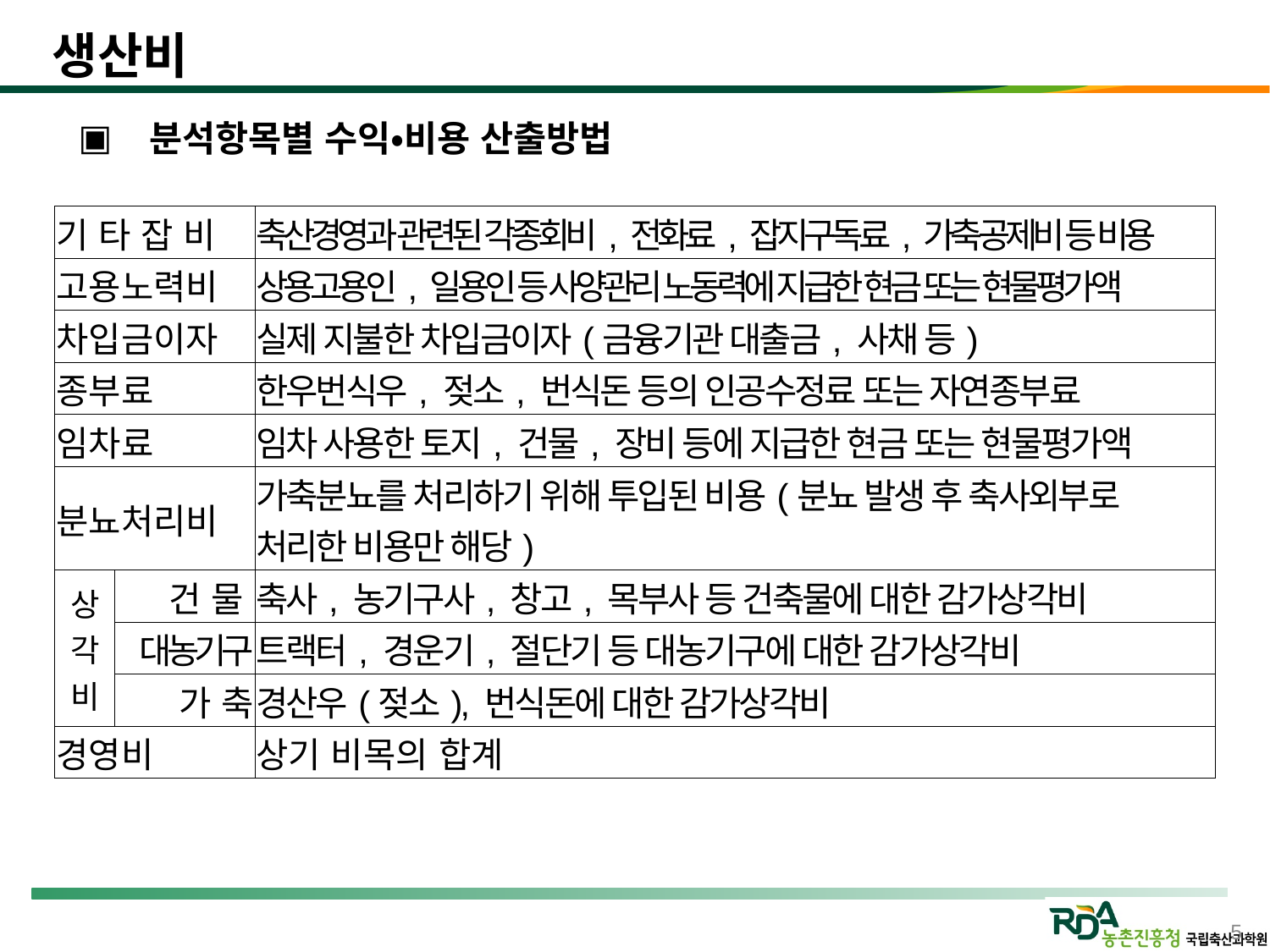

생산비
 분석항목별 수익•비용 산출방법
| 기 타 잡 비 |  | 축산경영과 관련된 각종회비, 전화료, 잡지구독료, 가축공제비 등 비용 |
| --- | --- | --- |
| 고용노력비 |  | 상용고용인, 일용인 등 사양관리 노동력에 지급한 현금 또는 현물평가액 |
| 차입금이자 |  | 실제 지불한 차입금이자(금융기관 대출금, 사채 등) |
| 종부료 |  | 한우번식우, 젖소, 번식돈 등의 인공수정료 또는 자연종부료 |
| 임차료 |  | 임차 사용한 토지, 건물, 장비 등에 지급한 현금 또는 현물평가액 |
| 분뇨처리비 |  | 가축분뇨를 처리하기 위해 투입된 비용(분뇨 발생 후 축사외부로 처리한 비용만 해당) |
| 상각비 | 건 물 | 축사, 농기구사, 창고, 목부사 등 건축물에 대한 감가상각비 |
|  | 대농기구 | 트랙터, 경운기, 절단기 등 대농기구에 대한 감가상각비 |
|  | 가 축 | 경산우(젖소), 번식돈에 대한 감가상각비 |
| 경영비 |  | 상기 비목의 합계 |
5